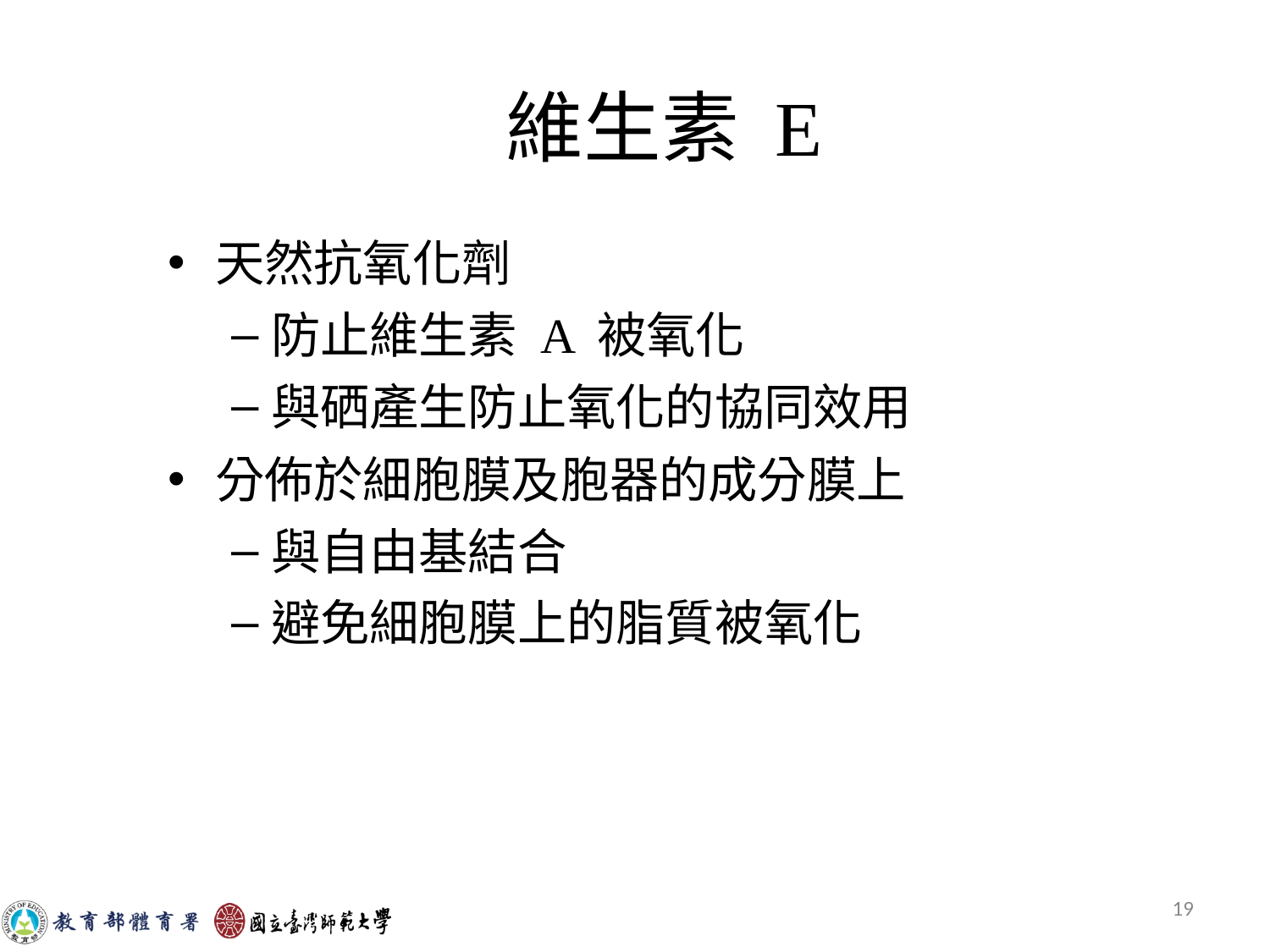

# 維生素 E
天然抗氧化劑
防止維生素 A 被氧化
與硒產生防止氧化的協同效用
分佈於細胞膜及胞器的成分膜上
與自由基結合
避免細胞膜上的脂質被氧化
19